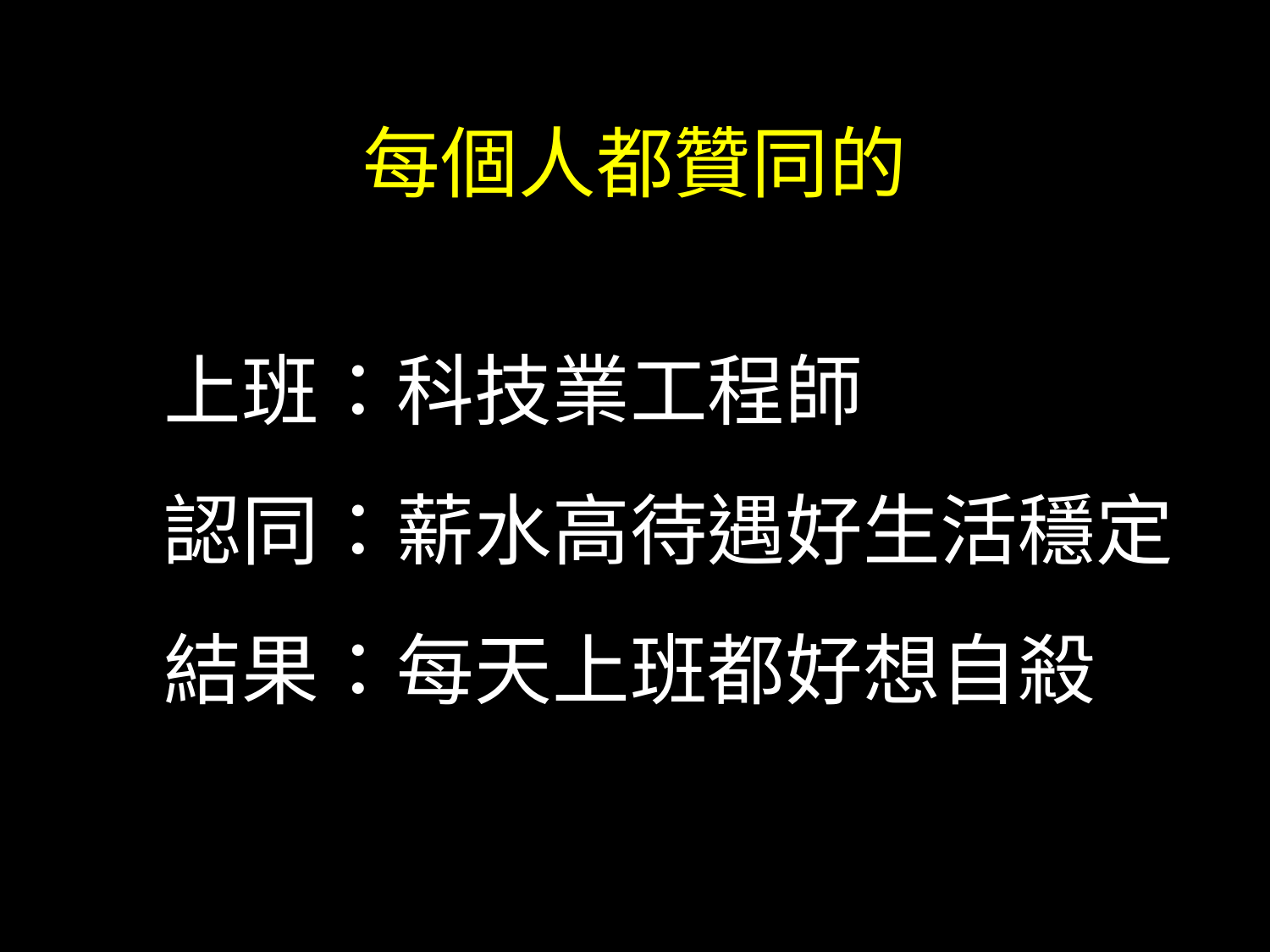

每個人都贊同的
上班：科技業工程師
認同：薪水高待遇好生活穩定
結果：每天上班都好想自殺